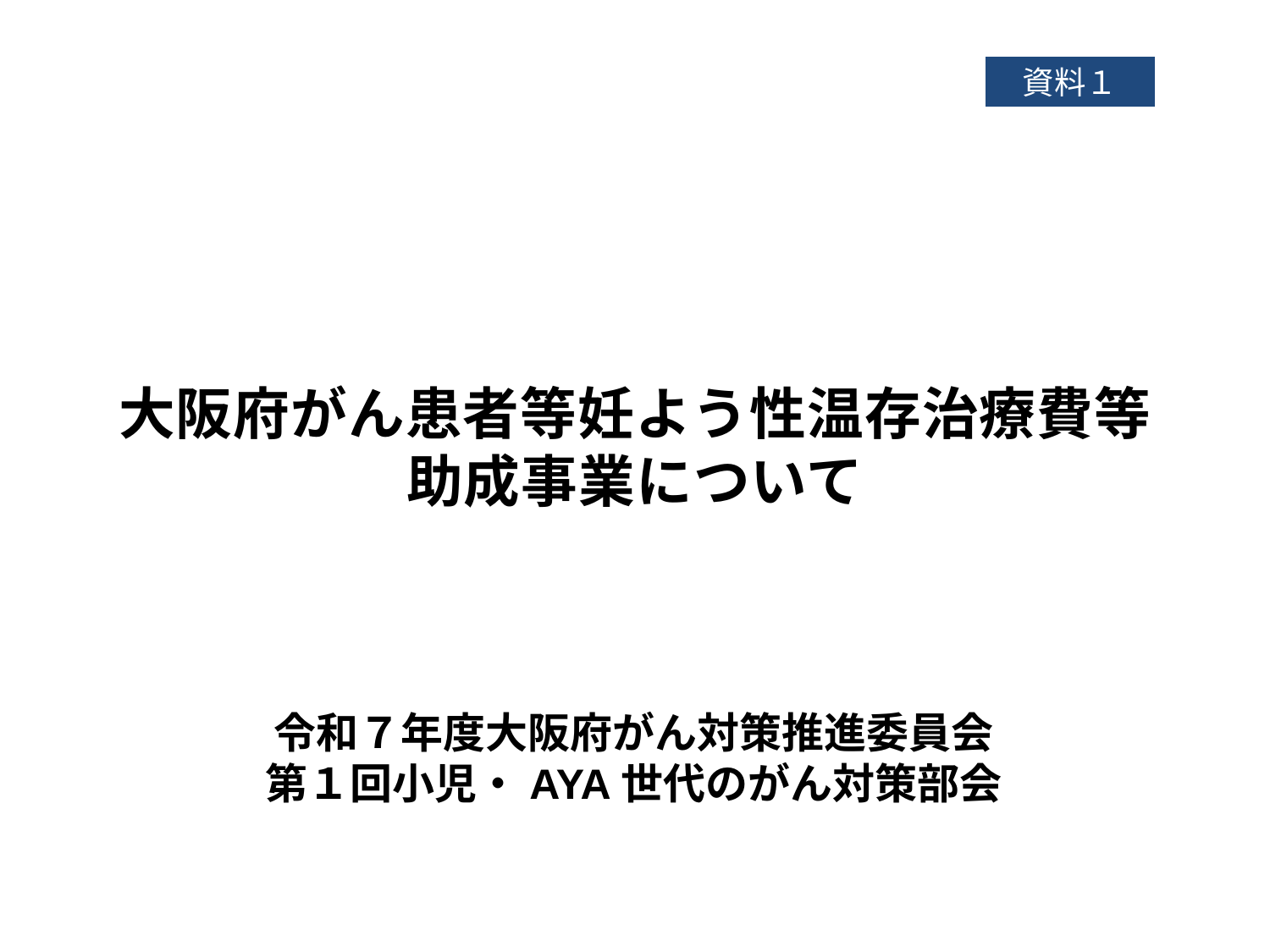

資料１
大阪府がん患者等妊よう性温存治療費等
助成事業について
令和７年度大阪府がん対策推進委員会
第１回小児・AYA世代のがん対策部会